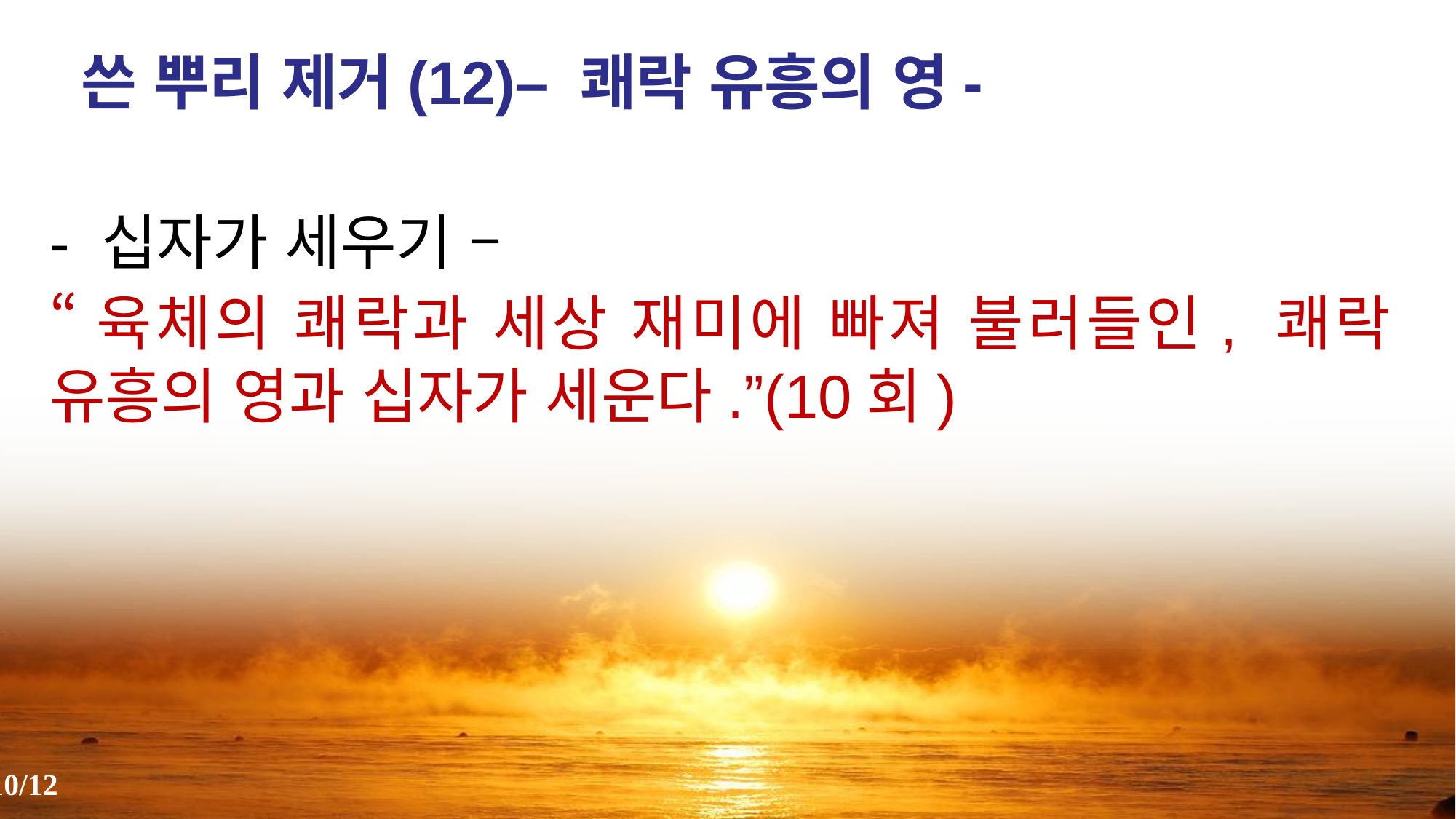

쓴 뿌리 제거(12)– 쾌락 유흥의 영-

- 십자가 세우기 –
“육체의 쾌락과 세상 재미에 빠져 불러들인, 쾌락 유흥의 영과 십자가 세운다.”(10회)